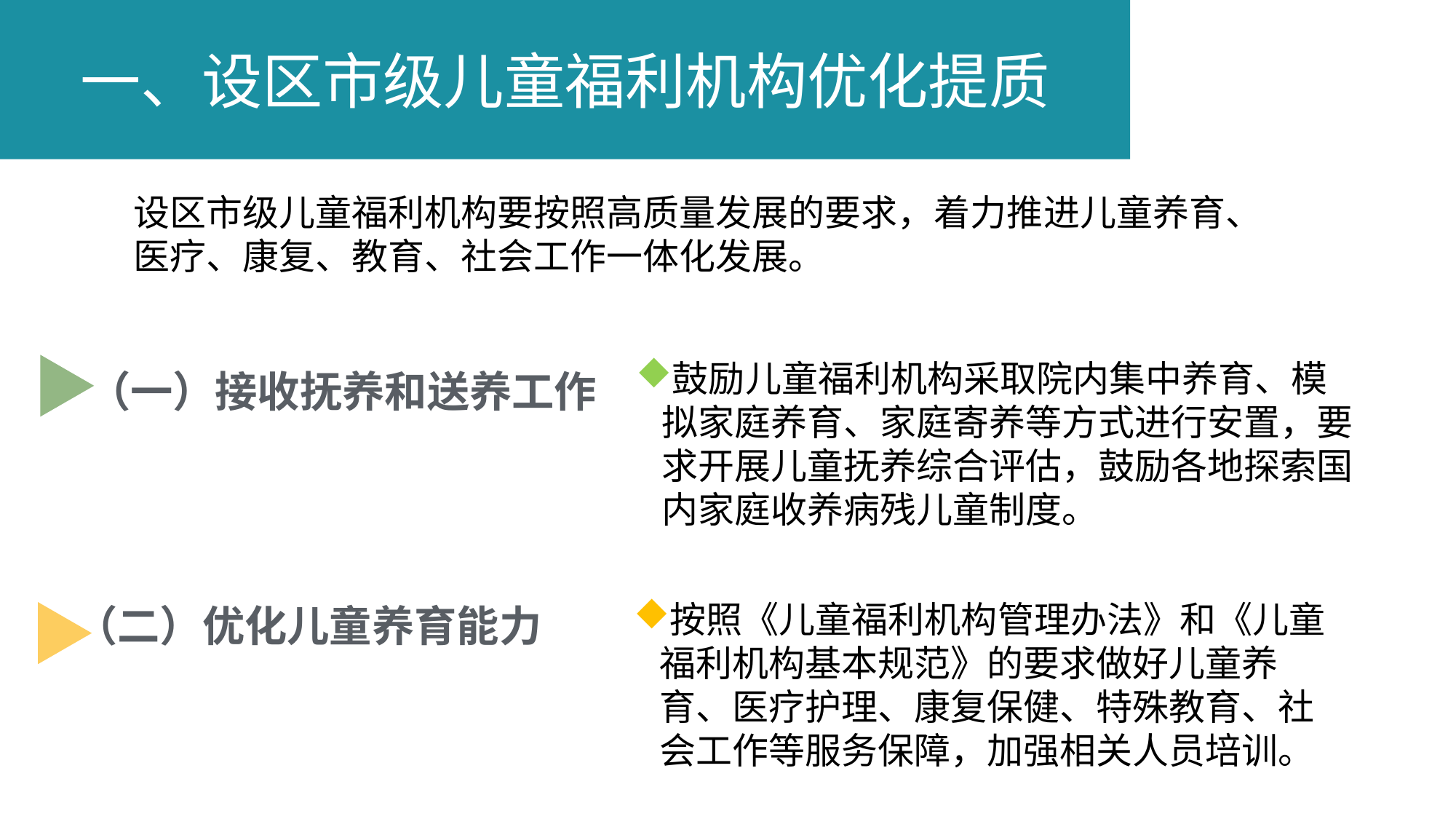

一、设区市级儿童福利机构优化提质
设区市级儿童福利机构要按照高质量发展的要求，着力推进儿童养育、医疗、康复、教育、社会工作一体化发展。

目录

鼓励儿童福利机构采取院内集中养育、模拟家庭养育、家庭寄养等方式进行安置，要求开展儿童抚养综合评估，鼓励各地探索国内家庭收养病残儿童制度。

（一）接收抚养和送养工作
按照《儿童福利机构管理办法》和《儿童福利机构基本规范》的要求做好儿童养育、医疗护理、康复保健、特殊教育、社会工作等服务保障，加强相关人员培训。
（二）优化儿童养育能力